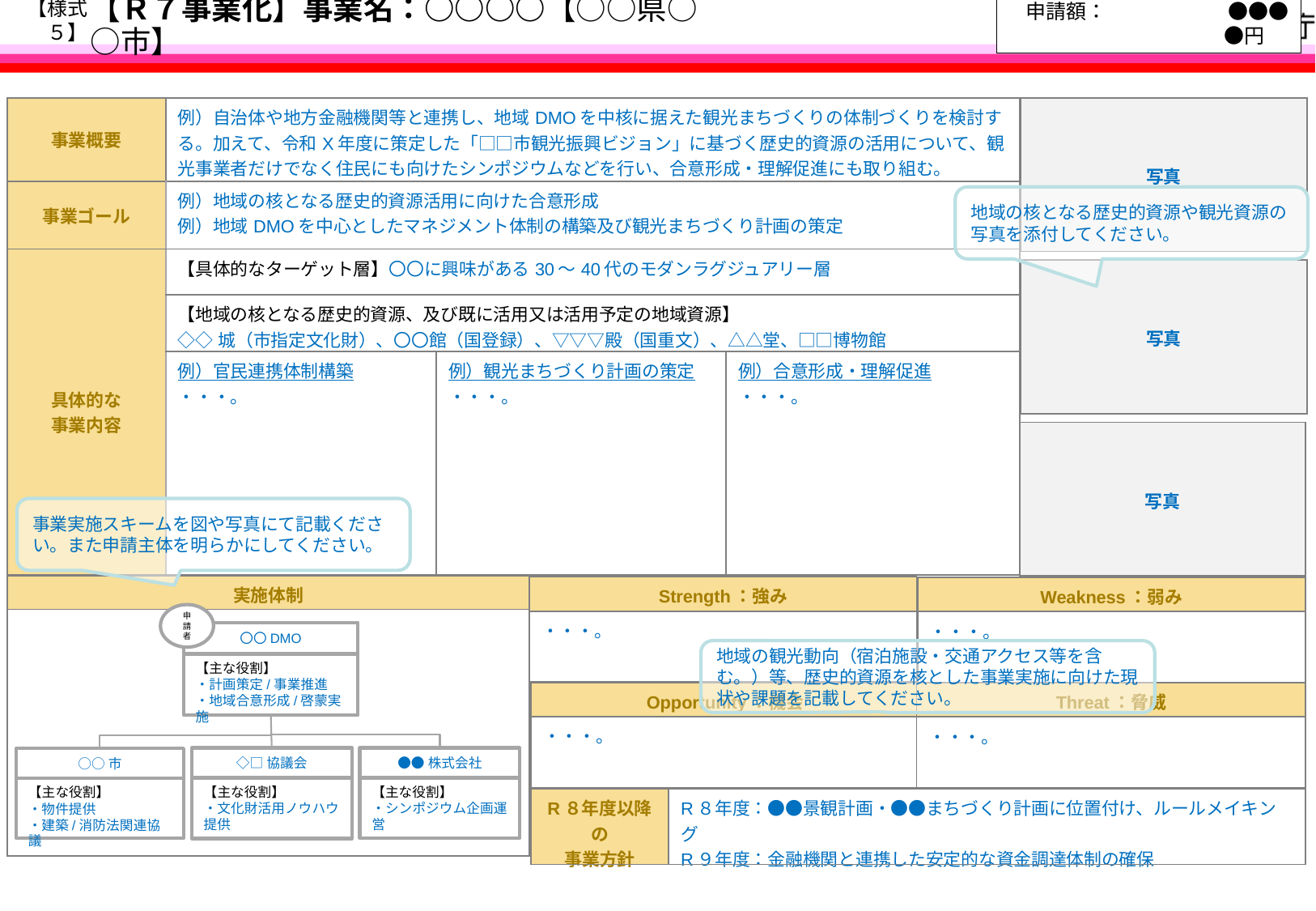

注１：公表される前提で作成してください。注２：事業の概要が本事業概要説明書１枚で分かるように簡潔に記載してください。
注３：青字の記入要領等を削除の上、記載してください。フォントサイズは【10.5ポイント以上】とし、重要な箇所は下線付きの赤字で記載してください。
【様式５】
申請額：　　　　　　●●●●円
# 【Ｒ７事業化】事業名：○○○○【○○県○○市】
| 写真 |
| --- |
| 事業概要 | 例）自治体や地方金融機関等と連携し、地域DMOを中核に据えた観光まちづくりの体制づくりを検討する。加えて、令和X年度に策定した「□□市観光振興ビジョン」に基づく歴史的資源の活用について、観光事業者だけでなく住民にも向けたシンポジウムなどを行い、合意形成・理解促進にも取り組む。 |  |  |
| --- | --- | --- | --- |
| 事業ゴール | 例）地域の核となる歴史的資源活用に向けた合意形成 例）地域DMOを中心としたマネジメント体制の構築及び観光まちづくり計画の策定 |  |  |
| 具体的な 事業内容 | 【具体的なターゲット層】〇〇に興味がある30～40代のモダンラグジュアリー層 |  |  |
|  | 【地域の核となる歴史的資源、及び既に活用又は活用予定の地域資源】 ◇◇城（市指定文化財）、〇〇館（国登録）、▽▽▽殿（国重文）、△△堂、□□博物館 |  |  |
|  | 例）官民連携体制構築 ・・・。 | 例）観光まちづくり計画の策定 ・・・。 | 例）合意形成・理解促進 ・・・。 |
地域の核となる歴史的資源や観光資源の写真を添付してください。
| 写真 |
| --- |
| 写真 |
| --- |
事業実施スキームを図や写真にて記載ください。また申請主体を明らかにしてください。
| 実施体制 |
| --- |
|  |
| Strength：強み |
| --- |
| ・・・。 |
| Weakness：弱み |
| --- |
| ・・・。 |
申請
者
〇〇DMO
【主な役割】
・計画策定/事業推進
・地域合意形成/啓蒙実施
地域の観光動向（宿泊施設・交通アクセス等を含む。）等、歴史的資源を核とした事業実施に向けた現状や課題を記載してください。
| Opportunity：機会 |
| --- |
| ・・・。 |
| Threat：脅威 |
| --- |
| ・・・。 |
◇□協議会
【主な役割】
・文化財活用ノウハウ提供
●●株式会社
【主な役割】
・シンポジウム企画運営
○○市
【主な役割】
・物件提供
・建築/消防法関連協議
| R８年度以降の 事業方針 | R８年度：●●景観計画・●●まちづくり計画に位置付け、ルールメイキング R９年度：金融機関と連携した安定的な資金調達体制の確保 |
| --- | --- |